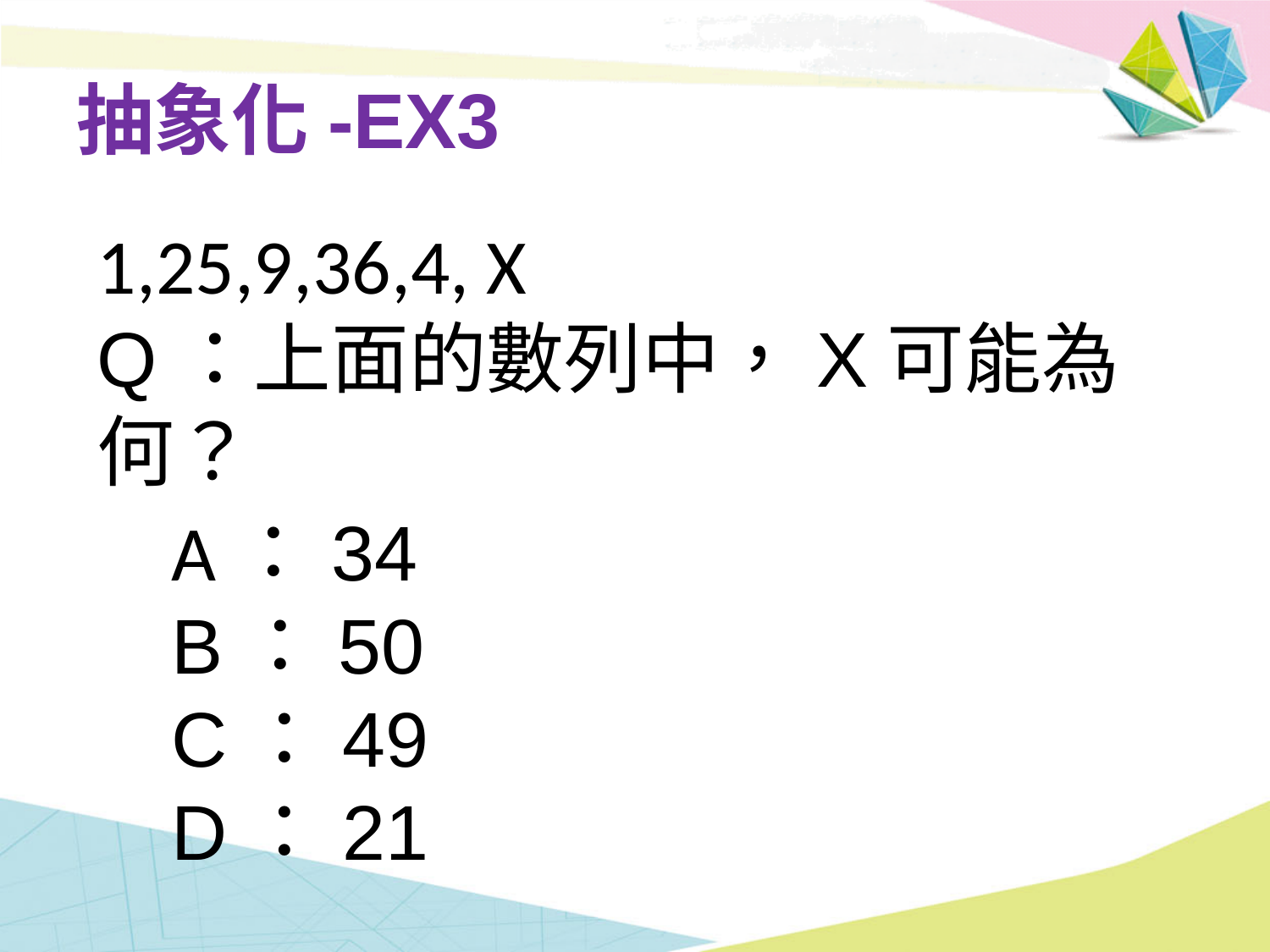

# 抽象化-EX3
1,25,9,36,4, X
Q：上面的數列中，X可能為何？
A：34
B：50
C：49
D：21